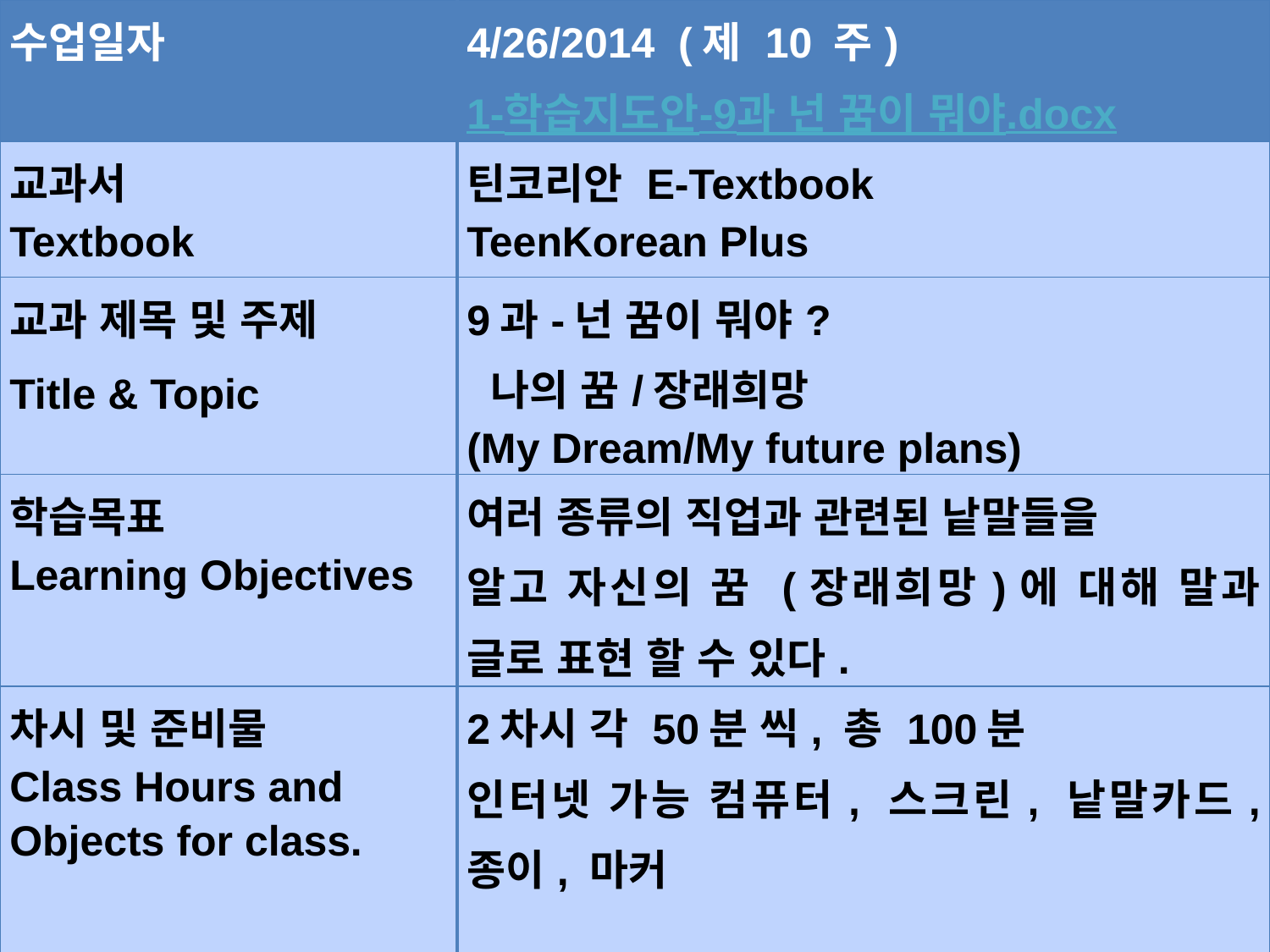

| 수업일자 | 4/26/2014 (제 10 주) 1-학습지도안-9과 넌 꿈이 뭐야.docx |
| --- | --- |
| 교과서 Textbook | 틴코리안 E-Textbook TeenKorean Plus |
| 교과 제목 및 주제 Title & Topic | 9과-넌 꿈이 뭐야?  나의 꿈/장래희망 (My Dream/My future plans) |
| 학습목표 Learning Objectives | 여러 종류의 직업과 관련된 낱말들을 알고 자신의 꿈 (장래희망)에 대해 말과 글로 표현 할 수 있다. |
| 차시 및 준비물 Class Hours and Objects for class. | 2차시 각 50분 씩, 총 100분 인터넷 가능 컴퓨터, 스크린, 낱말카드, 종이, 마커 |